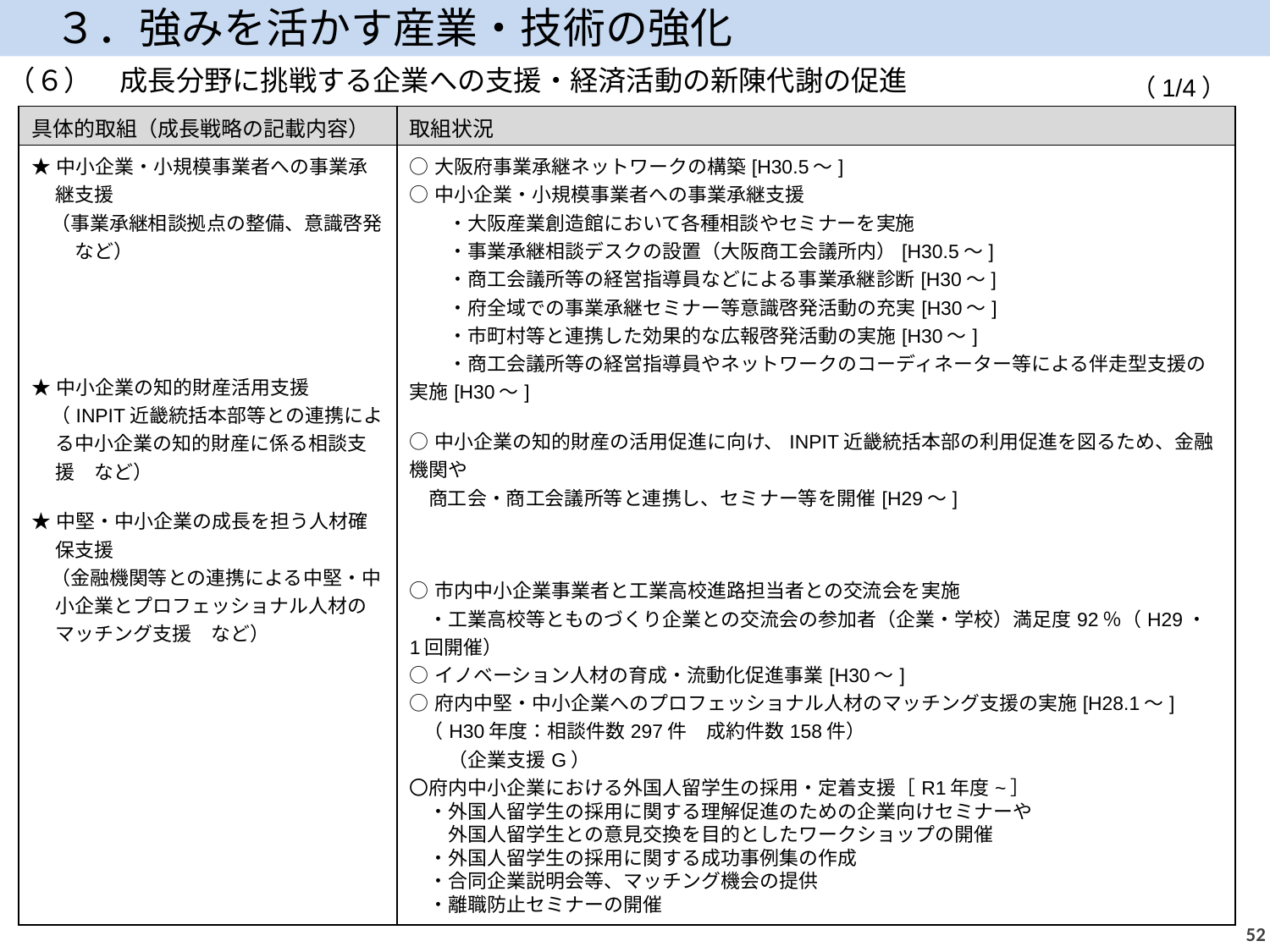

３．強みを活かす産業・技術の強化
（６）　成長分野に挑戦する企業への支援・経済活動の新陳代謝の促進
（1/4）
| 具体的取組（成長戦略の記載内容） | 取組状況 |
| --- | --- |
| ★中小企業・小規模事業者への事業承継支援 　（事業承継相談拠点の整備、意識啓発　など） ★中小企業の知的財産活用支援 　（INPIT近畿統括本部等との連携による中小企業の知的財産に係る相談支援　など） ★中堅・中小企業の成長を担う人材確保支援 　（金融機関等との連携による中堅・中小企業とプロフェッショナル人材のマッチング支援　など） | ○大阪府事業承継ネットワークの構築[H30.5～] ○中小企業・小規模事業者への事業承継支援 　　・大阪産業創造館において各種相談やセミナーを実施 　　・事業承継相談デスクの設置（大阪商工会議所内）[H30.5～] 　　・商工会議所等の経営指導員などによる事業承継診断[H30～] 　　・府全域での事業承継セミナー等意識啓発活動の充実[H30～] 　　・市町村等と連携した効果的な広報啓発活動の実施[H30～] 　　・商工会議所等の経営指導員やネットワークのコーディネーター等による伴走型支援の実施[H30～] ○中小企業の知的財産の活用促進に向け、INPIT近畿統括本部の利用促進を図るため、金融機関や 商工会・商工会議所等と連携し、セミナー等を開催[H29～] ○市内中小企業事業者と工業高校進路担当者との交流会を実施 　・工業高校等とものづくり企業との交流会の参加者（企業・学校）満足度92％（H29・1回開催） ○イノベーション人材の育成・流動化促進事業[H30～] ○府内中堅・中小企業へのプロフェッショナル人材のマッチング支援の実施[H28.1～] （H30年度：相談件数297件　成約件数158件） 　　（企業支援G） 〇府内中小企業における外国人留学生の採用・定着支援［R1年度~］ 　・外国人留学生の採用に関する理解促進のための企業向けセミナーや 　　外国人留学生との意見交換を目的としたワークショップの開催 　・外国人留学生の採用に関する成功事例集の作成 　・合同企業説明会等、マッチング機会の提供　 　・離職防止セミナーの開催 |
52